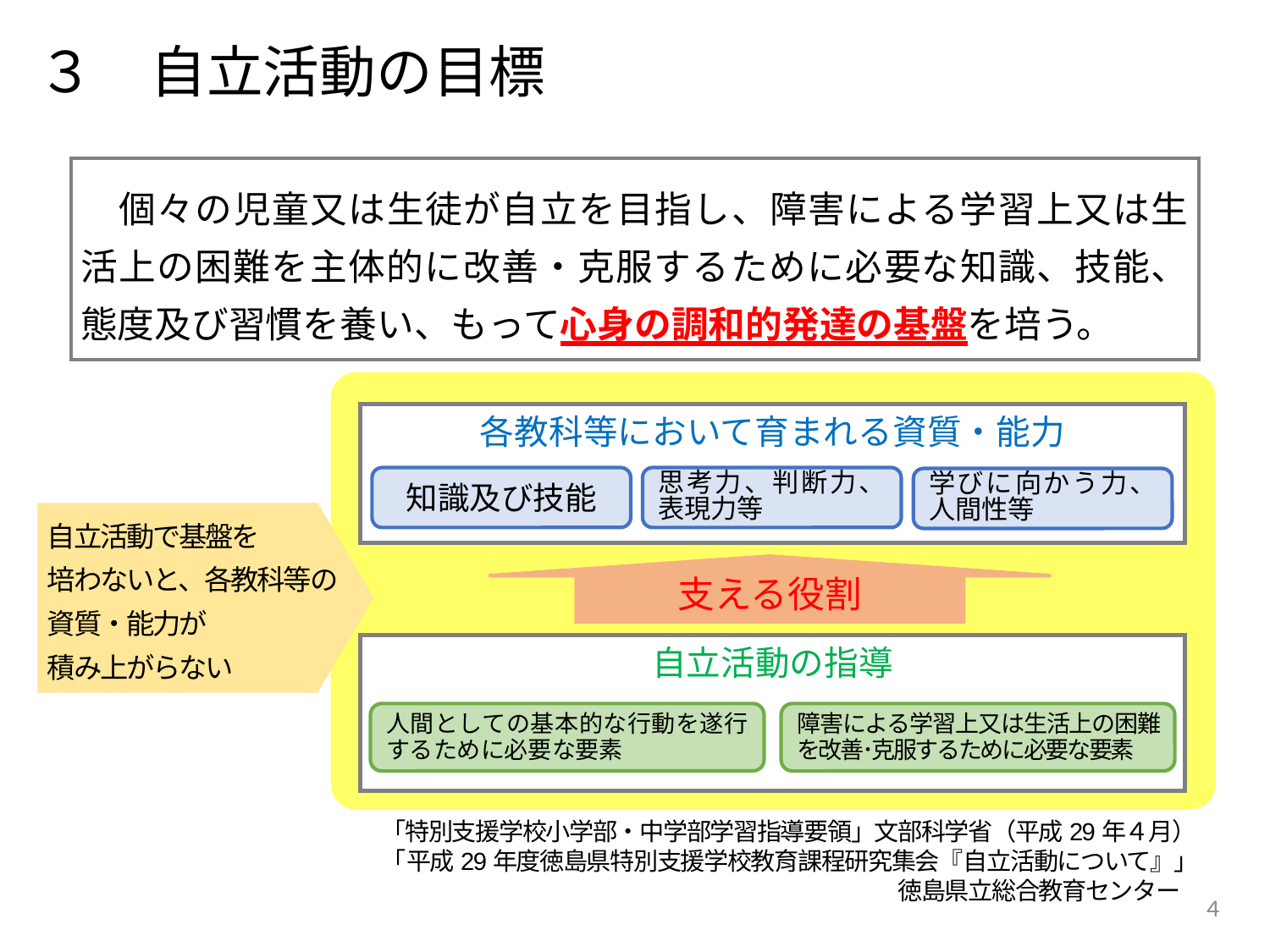

３　自立活動の目標
　個々の児童又は生徒が自立を目指し、障害による学習上又は生活上の困難を主体的に改善・克服するために必要な知識、技能、態度及び習慣を養い、もって心身の調和的発達の基盤を培う。

各教科等において育まれる資質・能力
知識及び技能
思考力、判断力、表現力等
学びに向かう力、人間性等
自立活動で基盤を
培わないと、各教科等の
資質・能力が
積み上がらない

支える役割

自立活動の指導
人間としての基本的な行動を遂行するために必要な要素
障害による学習上又は生活上の困難を改善･克服するために必要な要素
「特別支援学校小学部・中学部学習指導要領」文部科学省（平成29年４月）
「平成29年度徳島県特別支援学校教育課程研究集会『自立活動について』」
　　　　　　　　　　　　　　　　　　　　　　徳島県立総合教育センター
４